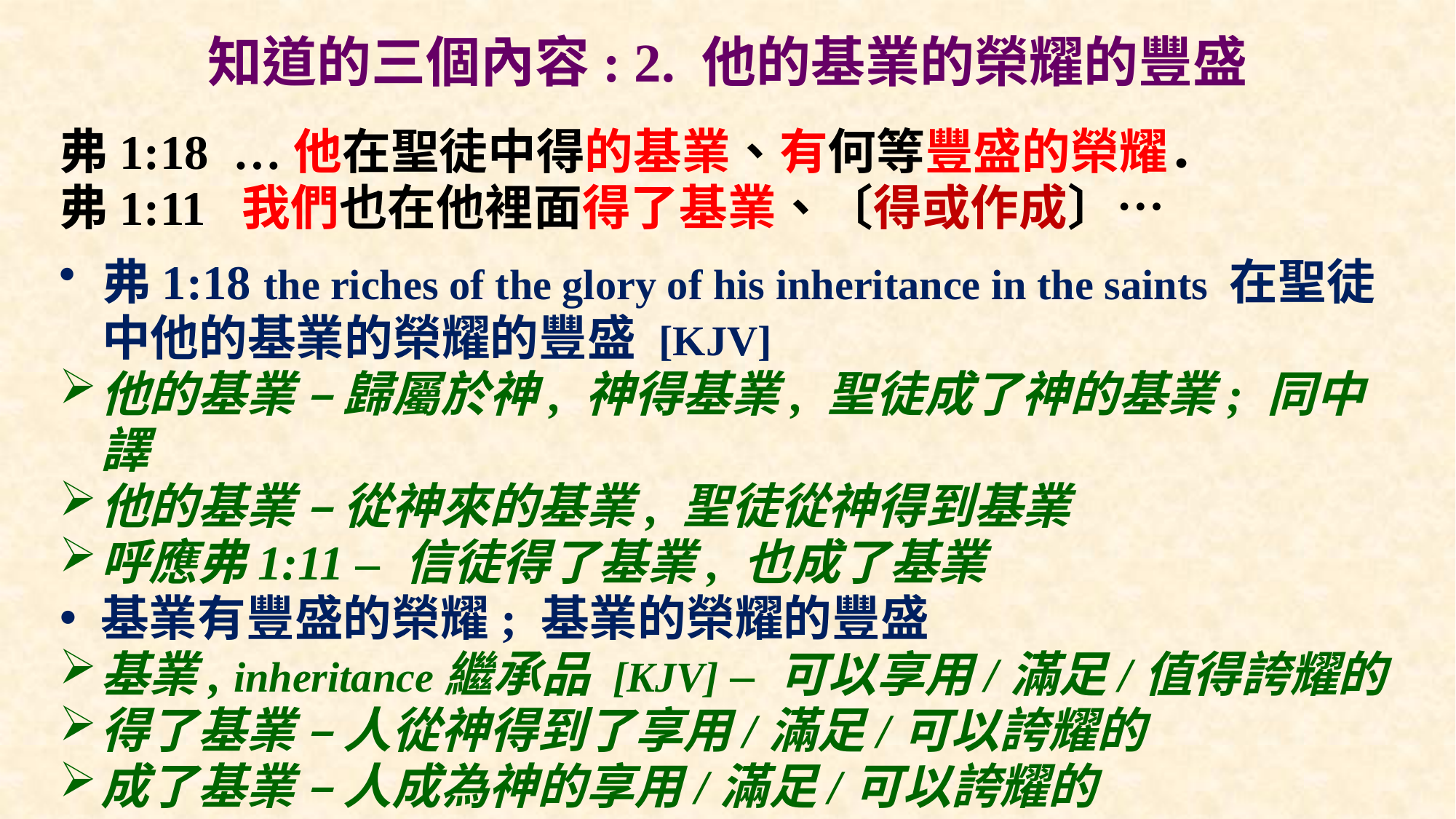

# 知道的三個內容: 2. 他的基業的榮耀的豐盛
弗1:18  …他在聖徒中得的基業、有何等豐盛的榮耀．
弗1:11  我們也在他裡面得了基業、〔得或作成〕…
弗1:18 the riches of the glory of his inheritance in the saints 在聖徒中他的基業的榮耀的豐盛 [KJV]
他的基業 – 歸屬於神, 神得基業, 聖徒成了神的基業; 同中譯
他的基業 – 從神來的基業, 聖徒從神得到基業
呼應弗1:11 – 信徒得了基業, 也成了基業
基業有豐盛的榮耀; 基業的榮耀的豐盛
基業, inheritance繼承品 [KJV] – 可以享用/滿足/值得誇耀的
得了基業 – 人從神得到了享用/滿足/可以誇耀的
成了基業 – 人成為神的享用/滿足/可以誇耀的